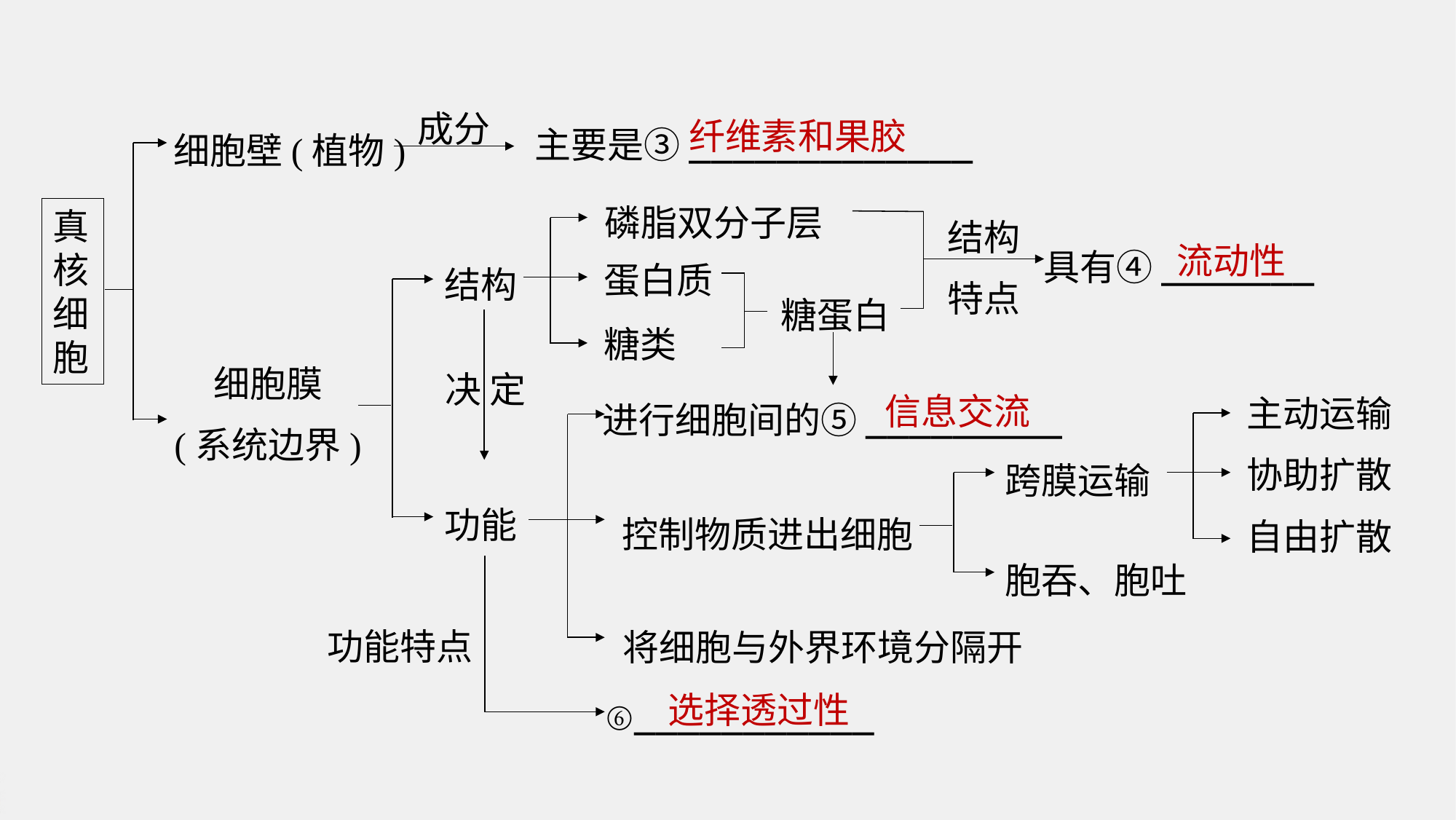

成分
纤维素和果胶
主要是③_____________
细胞壁(植物)
磷脂双分子层
结构
特点
真核细胞
流动性
具有④_______
蛋白质
结构
糖蛋白
糖类
细胞膜
(系统边界)
决 定
信息交流
主动运输
协助扩散
自由扩散
进行细胞间的⑤_________
跨膜运输

胞吞、胞吐
功能
控制物质进出细胞
功能特点
将细胞与外界环境分隔开
选择透过性
⑥___________